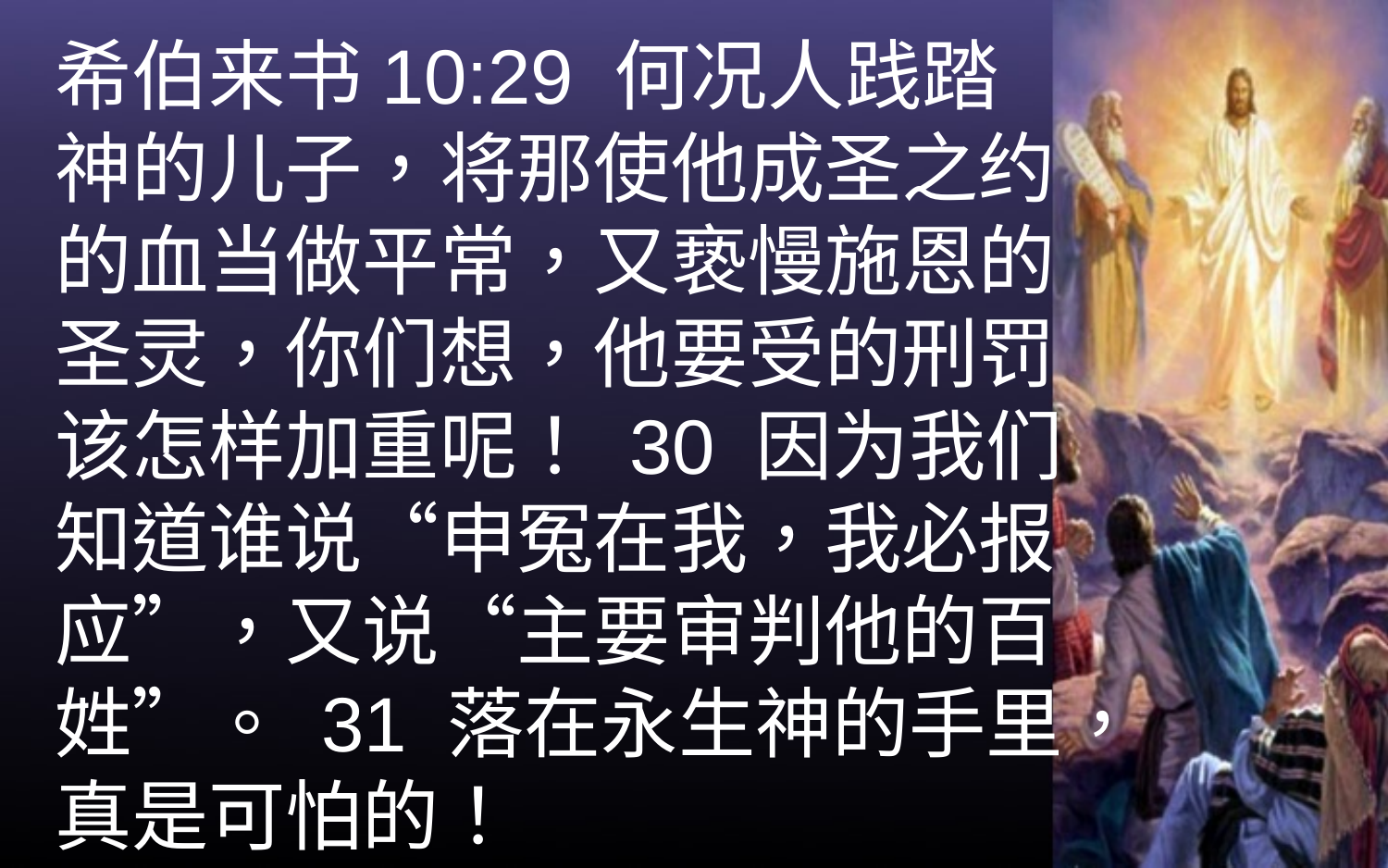

希伯来书10:29 何况人践踏神的儿子，将那使他成圣之约的血当做平常，又亵慢施恩的圣灵，你们想，他要受的刑罚该怎样加重呢！ 30 因为我们知道谁说“申冤在我，我必报应”，又说“主要审判他的百姓”。 31 落在永生神的手里，真是可怕的！